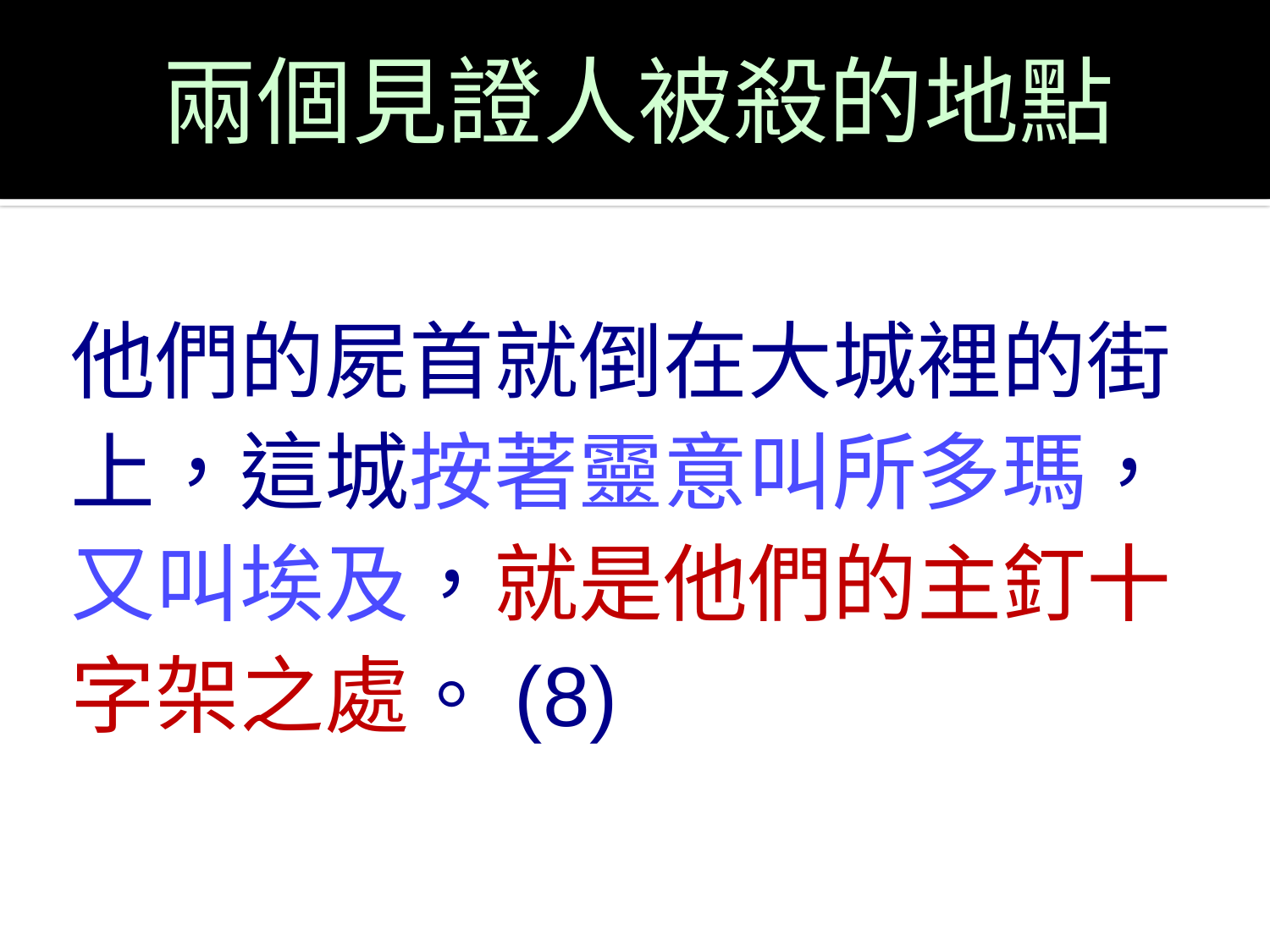

# 兩個見證人被殺的地點
他們的屍首就倒在大城裡的街上，這城按著靈意叫所多瑪，又叫埃及，就是他們的主釘十字架之處。(8)